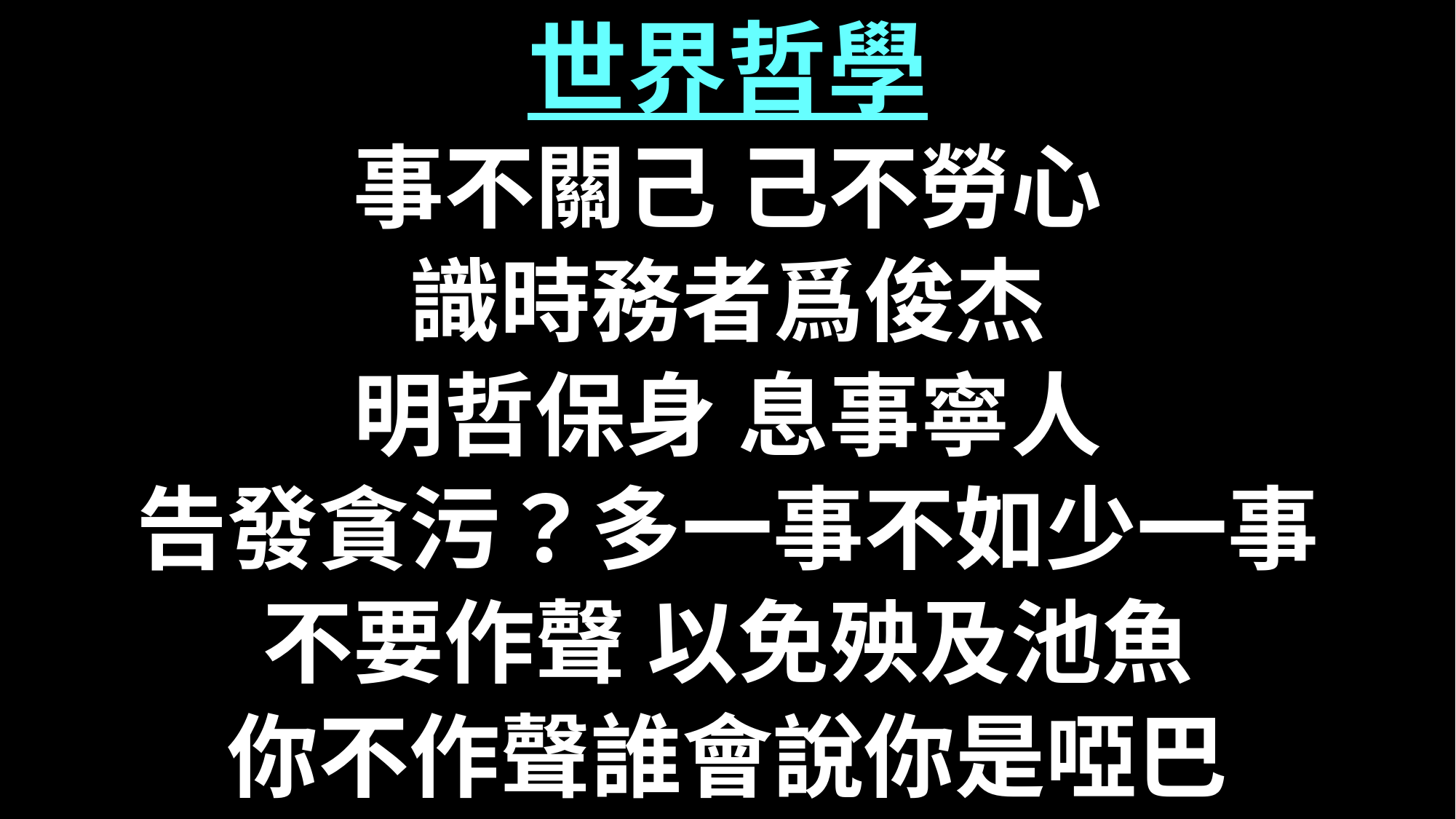

世界哲學
事不關己 己不勞心
識時務者爲俊杰
明哲保身 息事寧人
告發貪污？多一事不如少一事
不要作聲 以免殃及池魚
你不作聲誰會說你是啞巴